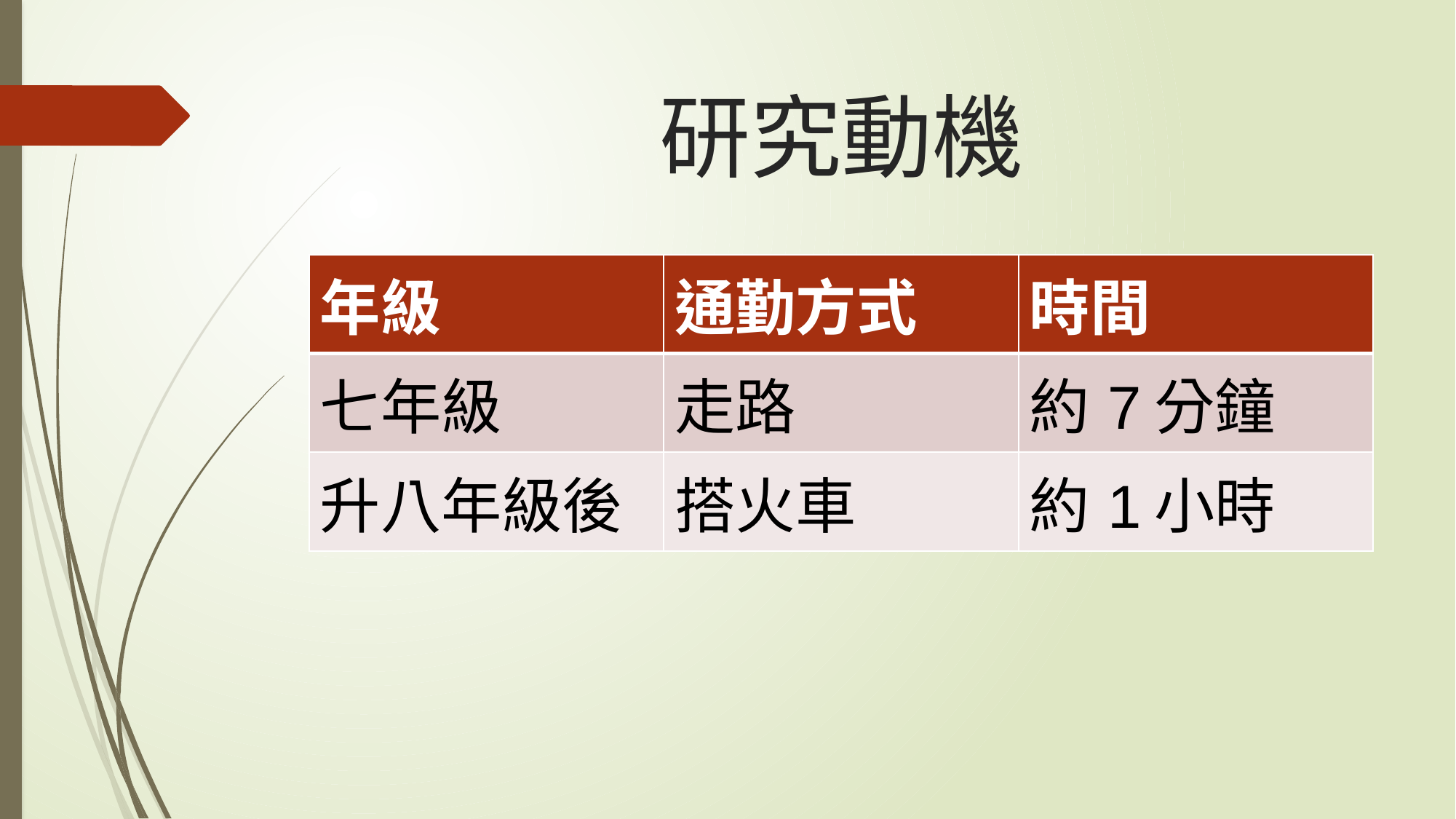

# 研究動機
| 年級 | 通勤方式 | 時間 |
| --- | --- | --- |
| 七年級 | 走路 | 約7分鐘 |
| 升八年級後 | 搭火車 | 約1小時 |